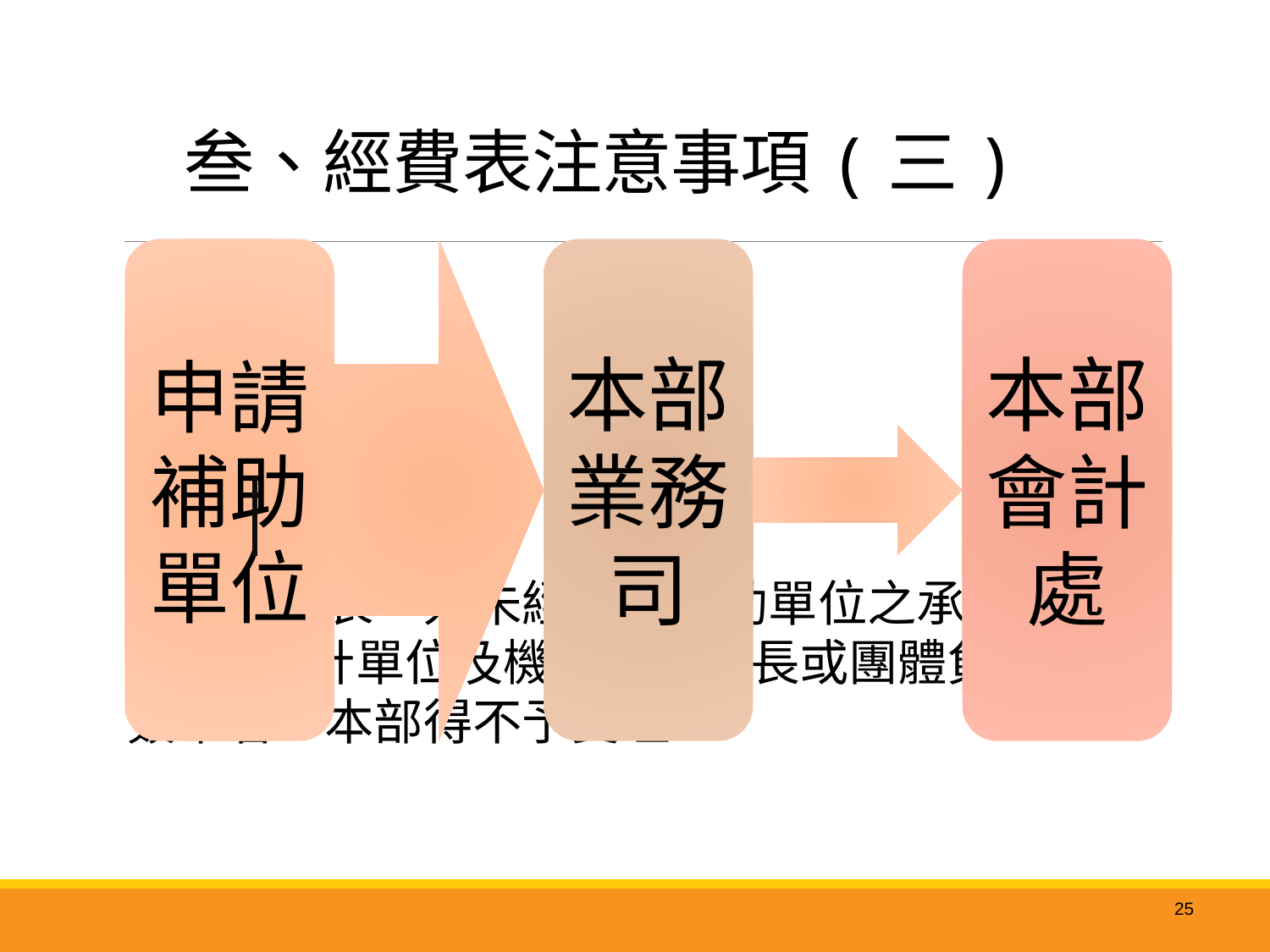

# 叁、經費表注意事項(三)
申請補助單位
經費申請表，如未經申請補助單位之承辦單位、主(會)計單位及機關學校首長或團體負責人簽章者，本部得不予受理。
25